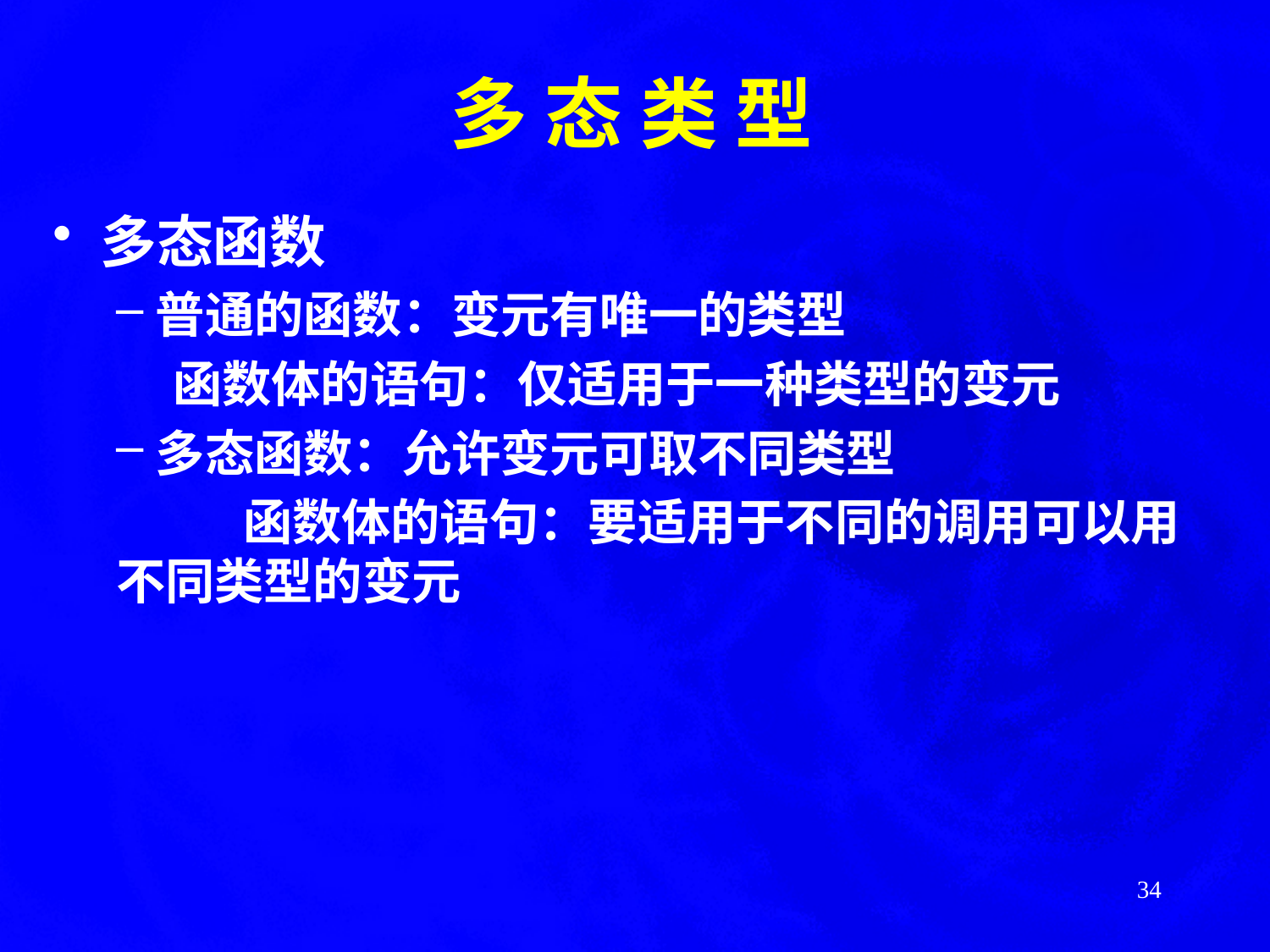

多 态 类 型
多态函数
普通的函数：变元有唯一的类型
    函数体的语句：仅适用于一种类型的变元
多态函数：允许变元可取不同类型
	函数体的语句：要适用于不同的调用可以用不同类型的变元
34